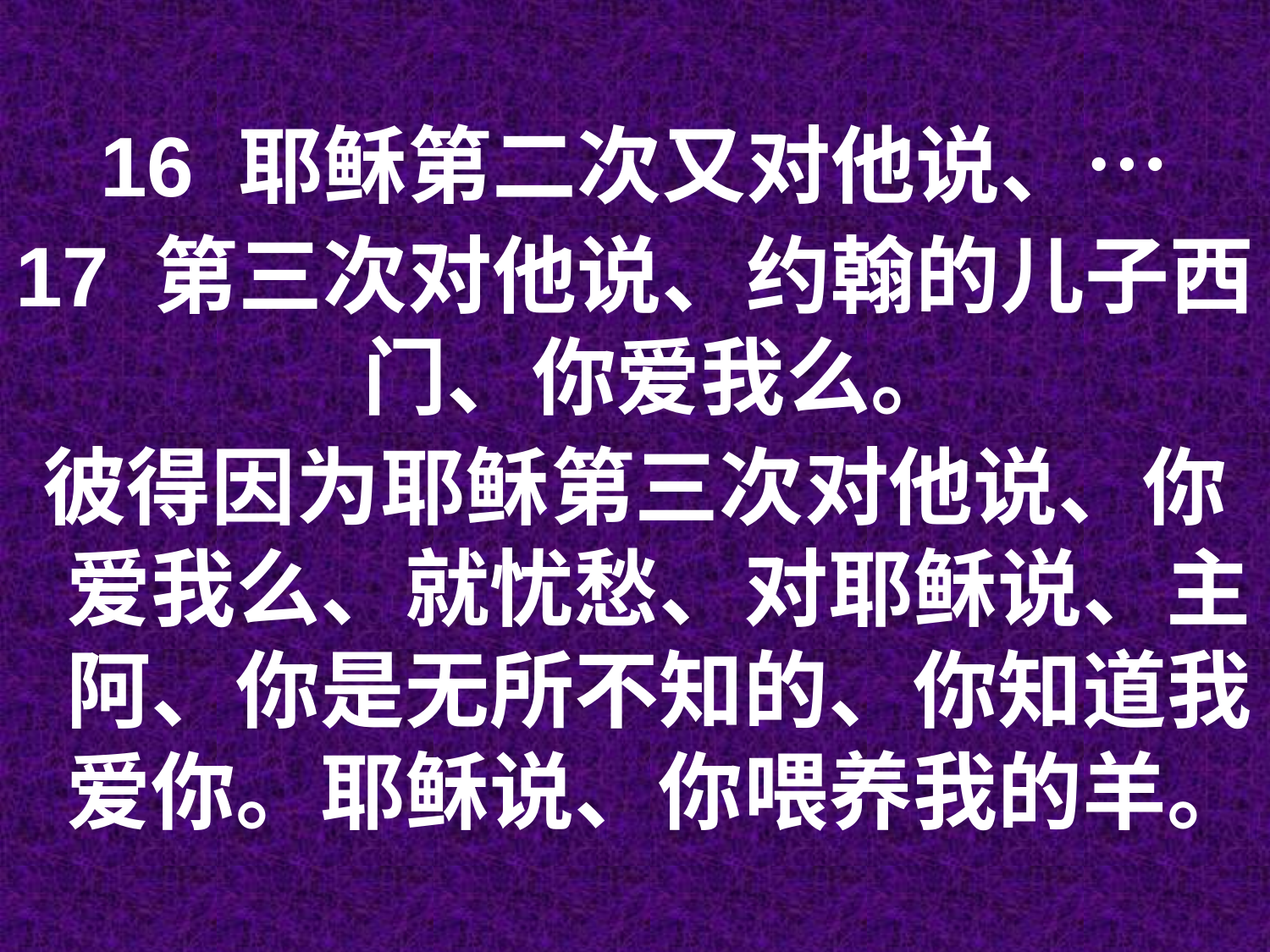

16 耶稣第二次又对他说、…
17 第三次对他说、约翰的儿子西门、你爱我么。
彼得因为耶稣第三次对他说、你爱我么、就忧愁、对耶稣说、主阿、你是无所不知的、你知道我爱你。耶稣说、你喂养我的羊。